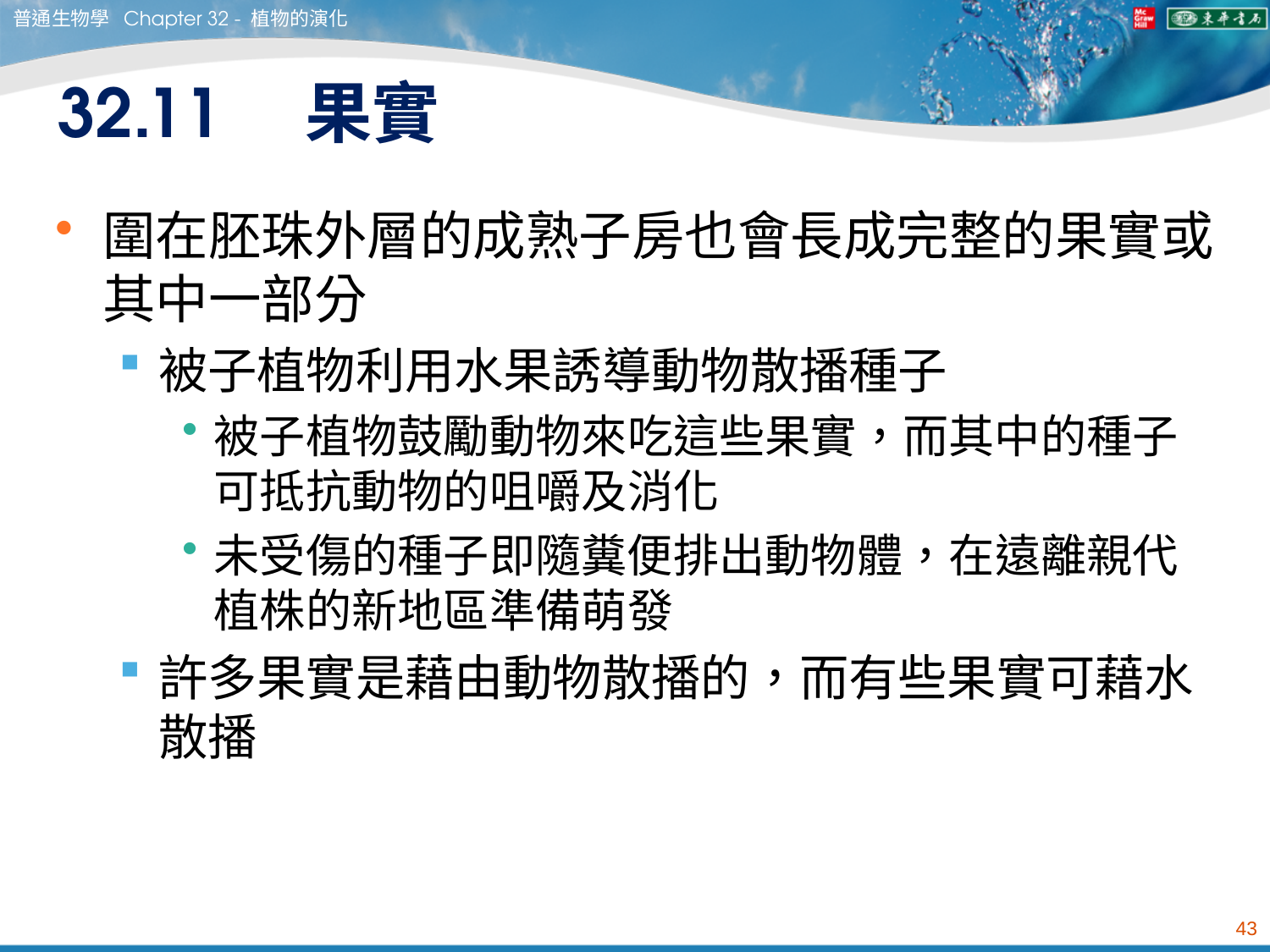

普通生物學  Chapter 32 - 植物的演化
# 32.11　果實
圍在胚珠外層的成熟子房也會長成完整的果實或其中一部分
被子植物利用水果誘導動物散播種子
被子植物鼓勵動物來吃這些果實，而其中的種子可抵抗動物的咀嚼及消化
未受傷的種子即隨糞便排出動物體，在遠離親代植株的新地區準備萌發
許多果實是藉由動物散播的，而有些果實可藉水散播
43